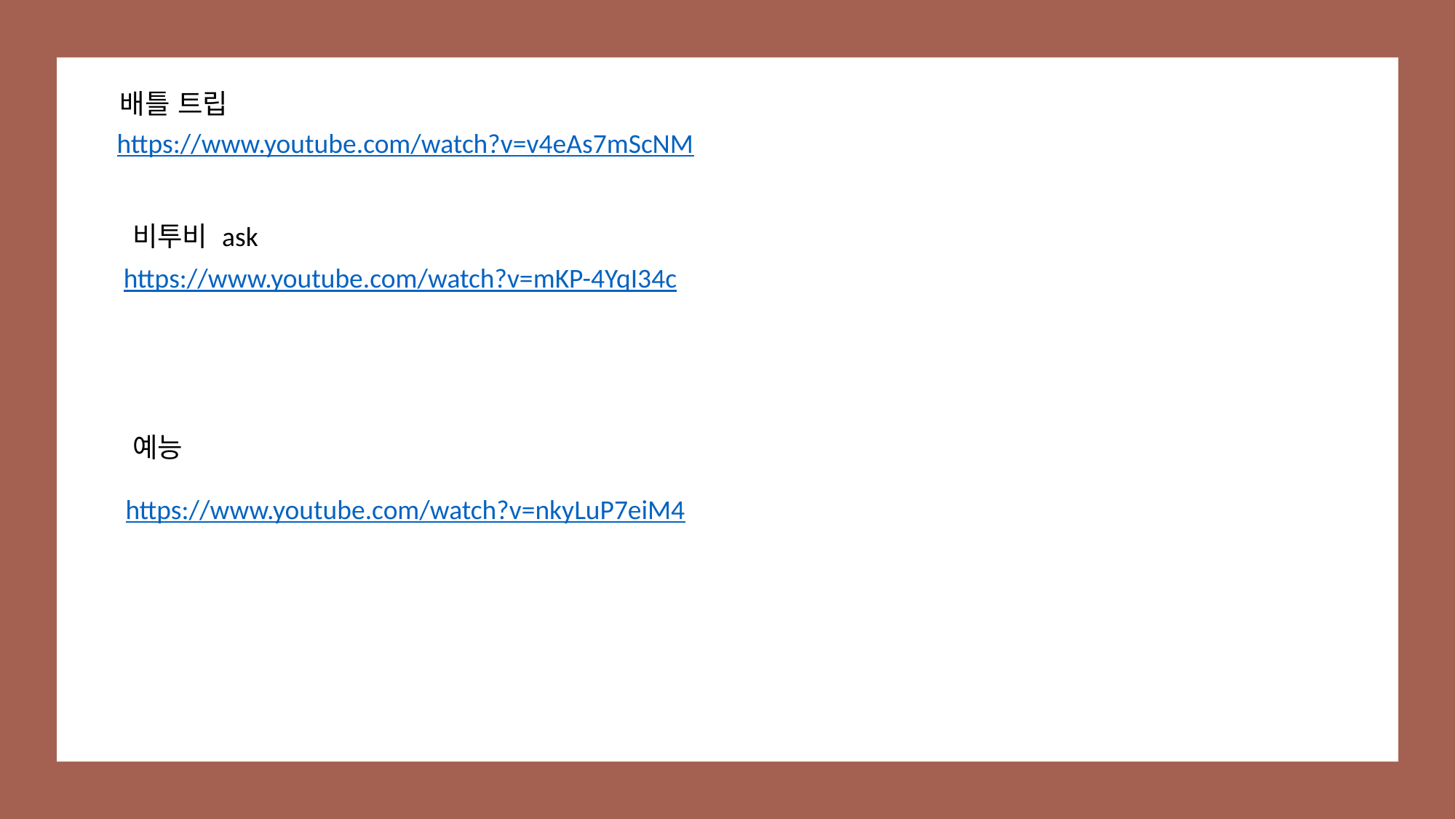

배틀 트립
https://www.youtube.com/watch?v=v4eAs7mScNM
비투비 ask
https://www.youtube.com/watch?v=mKP-4YqI34c
예능
https://www.youtube.com/watch?v=nkyLuP7eiM4